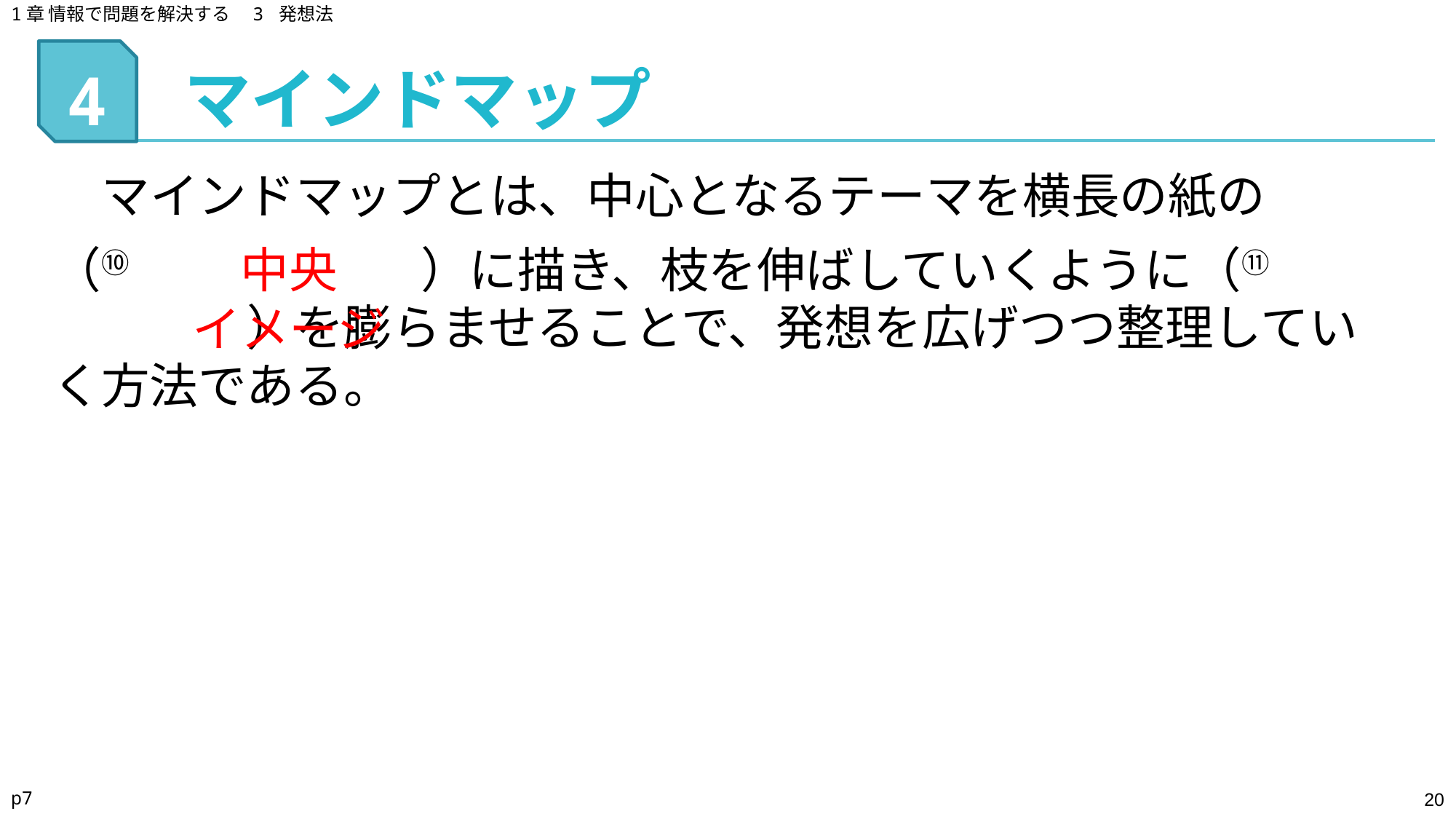

1章 情報で問題を解決する　3 発想法

マインドマップ
# 4
　マインドマップとは、中心となるテーマを横長の紙の
（⑩　　　　　　）に描き、枝を伸ばしていくように（⑪　　　　　　）を膨らませることで、発想を広げつつ整理していく方法である。
中央
イメージ
p7
20